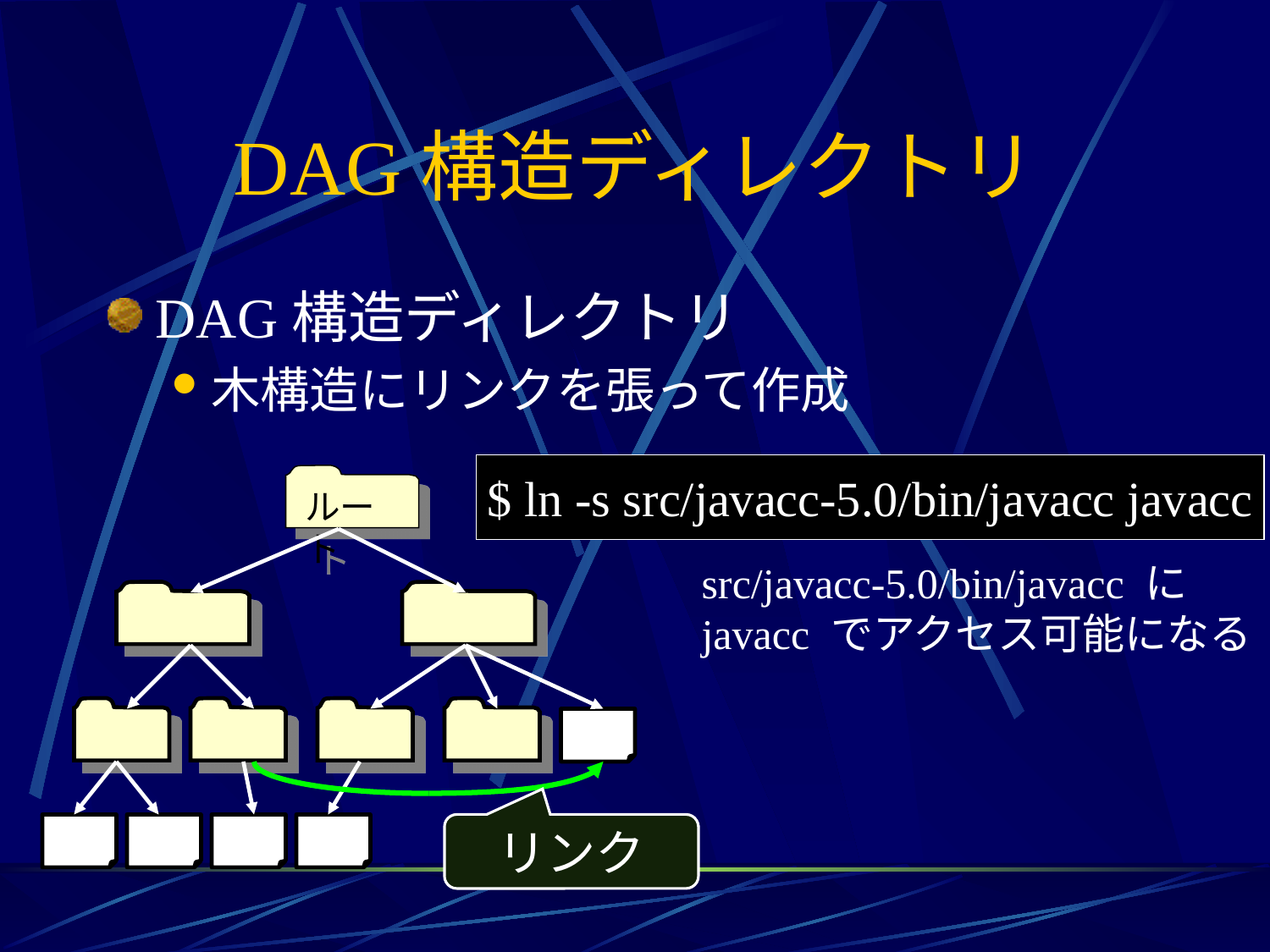

# DAG構造ディレクトリ
DAG構造ディレクトリ
木構造にリンクを張って作成
$ ln -s src/javacc-5.0/bin/javacc javacc
ルート

src/javacc-5.0/bin/javacc に
javacc でアクセス可能になる

リンク